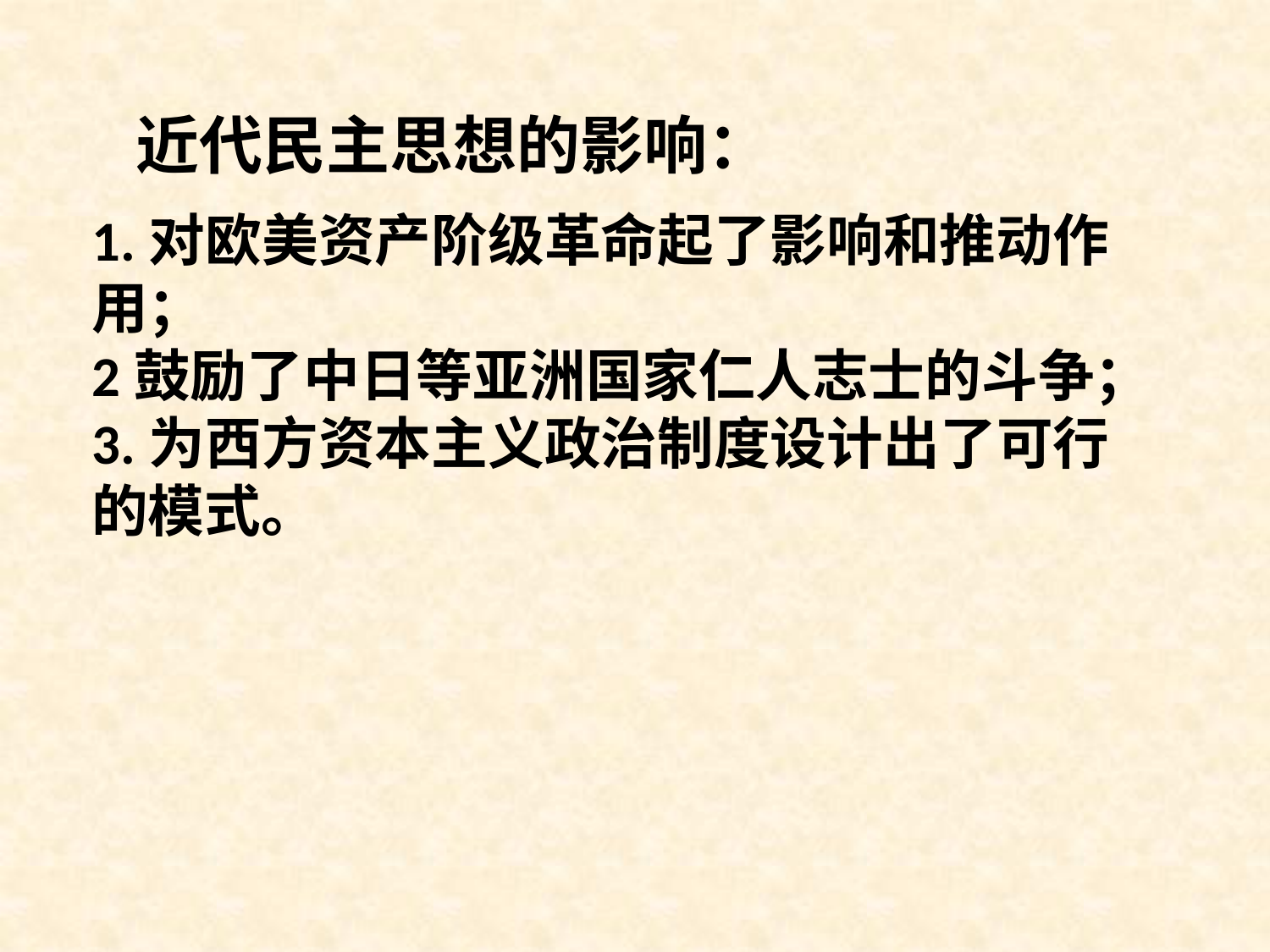

近代民主思想的影响：
1.对欧美资产阶级革命起了影响和推动作用；
2鼓励了中日等亚洲国家仁人志士的斗争；
3.为西方资本主义政治制度设计出了可行的模式。